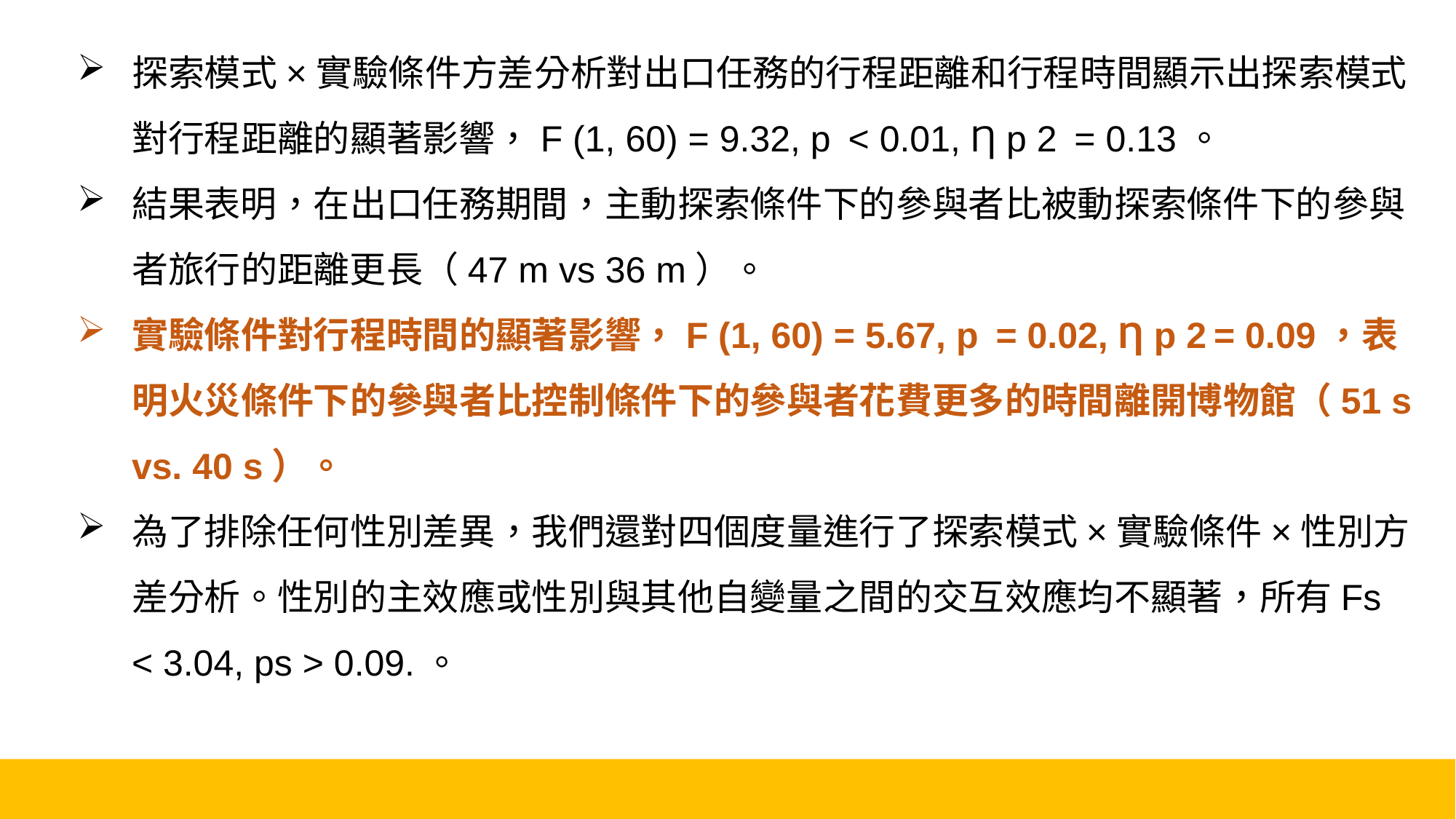

探索模式×實驗條件方差分析對出口任務的行程距離和行程時間顯示出探索模式對行程距離的顯著影響，F (1, 60) = 9.32, p  < 0.01, Ƞ p 2  = 0.13。
結果表明，在出口任務期間，主動探索條件下的參與者比被動探索條件下的參與者旅行的距離更長（47 m vs 36 m）。
實驗條件對行程時間的顯著影響，F (1, 60) = 5.67, p  = 0.02, Ƞ p 2 = 0.09，表明火災條件下的參與者比控制條件下的參與者花費更多的時間離開博物館（51 s vs. 40 s）。
為了排除任何性別差異，我們還對四個度量進行了探索模式×實驗條件×性別方差分析。性別的主效應或性別與其他自變量之間的交互效應均不顯著，所有Fs < 3.04, ps > 0.09.。

18